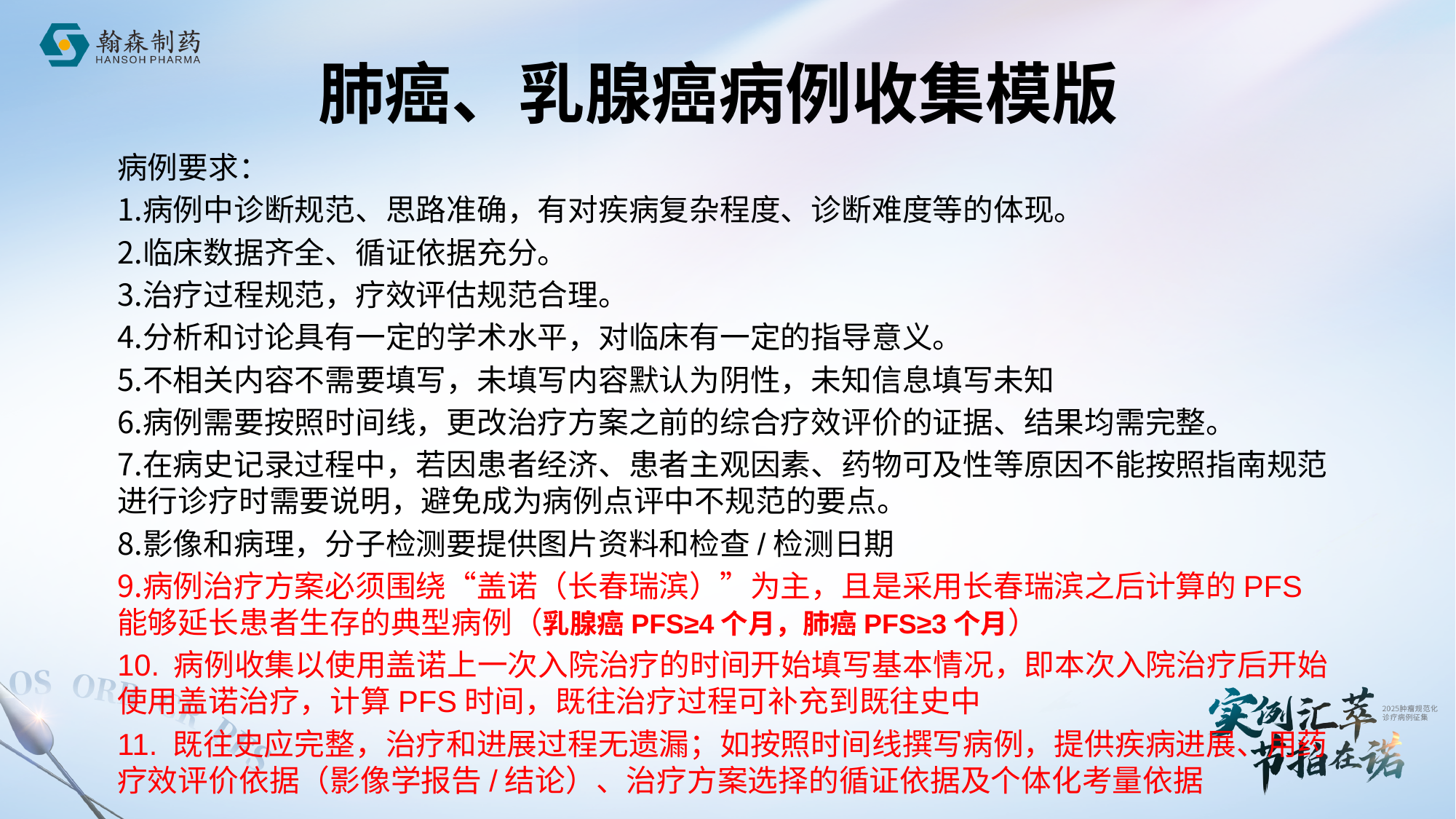

# 肺癌、乳腺癌病例收集模版
病例要求：
病例中诊断规范、思路准确，有对疾病复杂程度、诊断难度等的体现。
临床数据齐全、循证依据充分。
治疗过程规范，疗效评估规范合理。
分析和讨论具有一定的学术水平，对临床有一定的指导意义。
不相关内容不需要填写，未填写内容默认为阴性，未知信息填写未知
病例需要按照时间线，更改治疗方案之前的综合疗效评价的证据、结果均需完整。
在病史记录过程中，若因患者经济、患者主观因素、药物可及性等原因不能按照指南规范进行诊疗时需要说明，避免成为病例点评中不规范的要点。
影像和病理，分子检测要提供图片资料和检查/检测日期
病例治疗方案必须围绕“盖诺（长春瑞滨）”为主，且是采用长春瑞滨之后计算的PFS能够延长患者生存的典型病例（乳腺癌PFS≥4个月，肺癌PFS≥3个月）
 病例收集以使用盖诺上一次入院治疗的时间开始填写基本情况，即本次入院治疗后开始使用盖诺治疗，计算PFS时间，既往治疗过程可补充到既往史中
11. 既往史应完整，治疗和进展过程无遗漏；如按照时间线撰写病例，提供疾病进展、用药疗效评价依据（影像学报告/结论）、治疗方案选择的循证依据及个体化考量依据